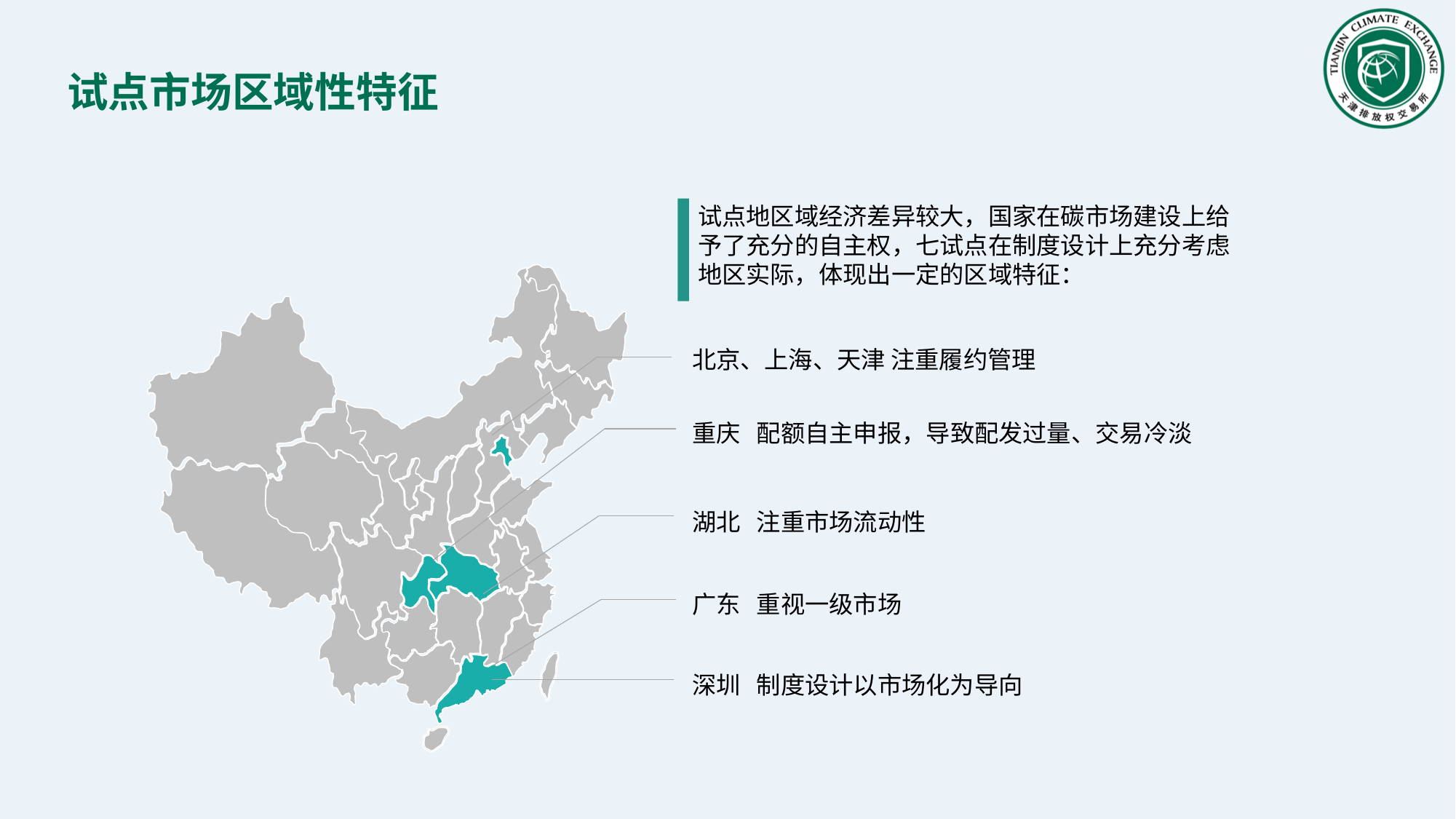

# 试点市场区域性特征
试点地区域经济差异较大，国家在碳市场建设上给予了充分的自主权，七试点在制度设计上充分考虑地区实际，体现出一定的区域特征：

北京、上海、天津 注重履约管理
重庆   配额自主申报，导致配发过量、交易冷淡
湖北   注重市场流动性
广东   重视一级市场
深圳   制度设计以市场化为导向